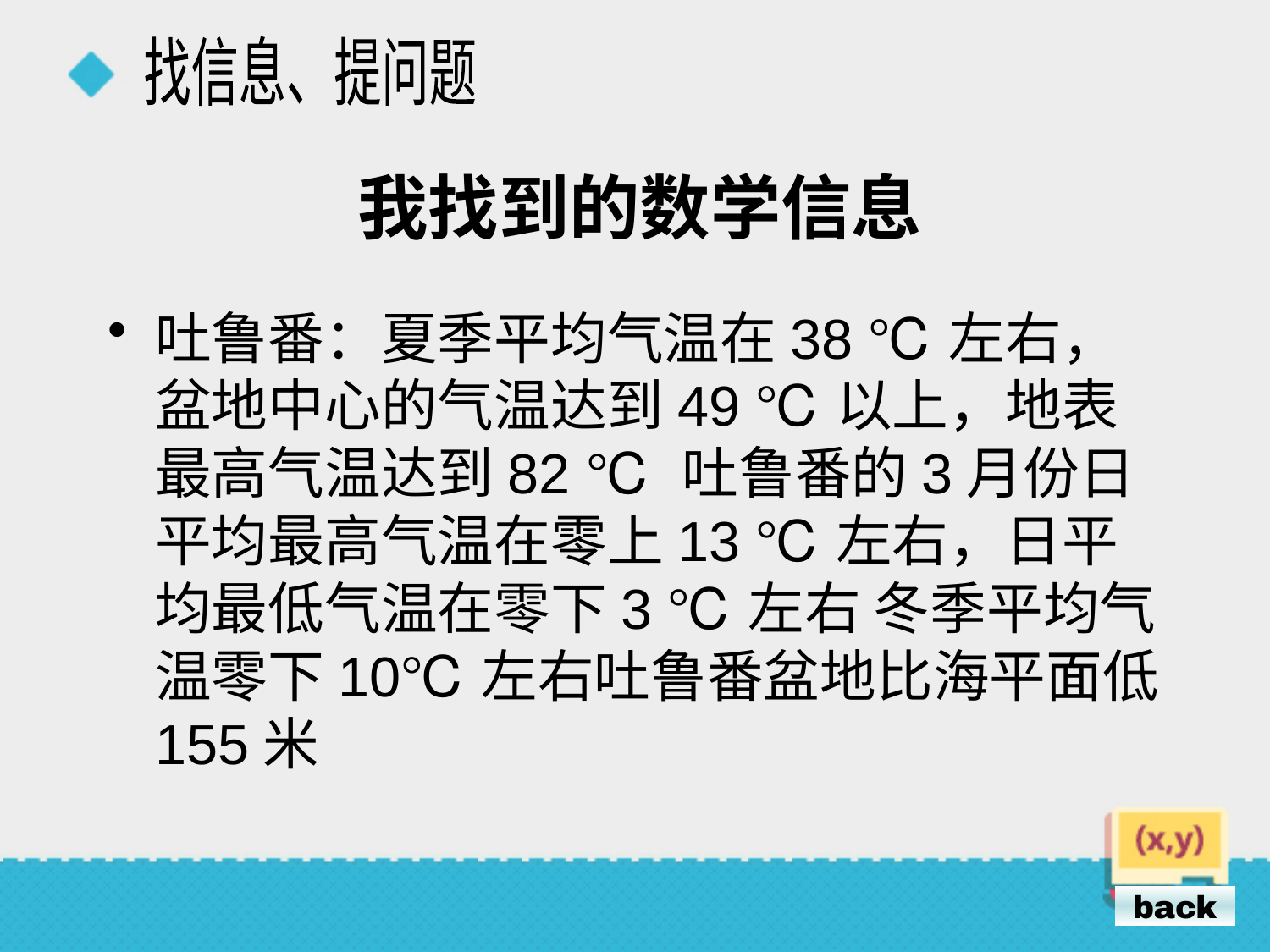

找信息、提问题
# 我找到的数学信息
吐鲁番：夏季平均气温在38 ℃左右，盆地中心的气温达到49 ℃以上，地表最高气温达到82 ℃ 吐鲁番的3月份日平均最高气温在零上13 ℃左右，日平均最低气温在零下3 ℃左右 冬季平均气温零下10℃左右吐鲁番盆地比海平面低155米
back